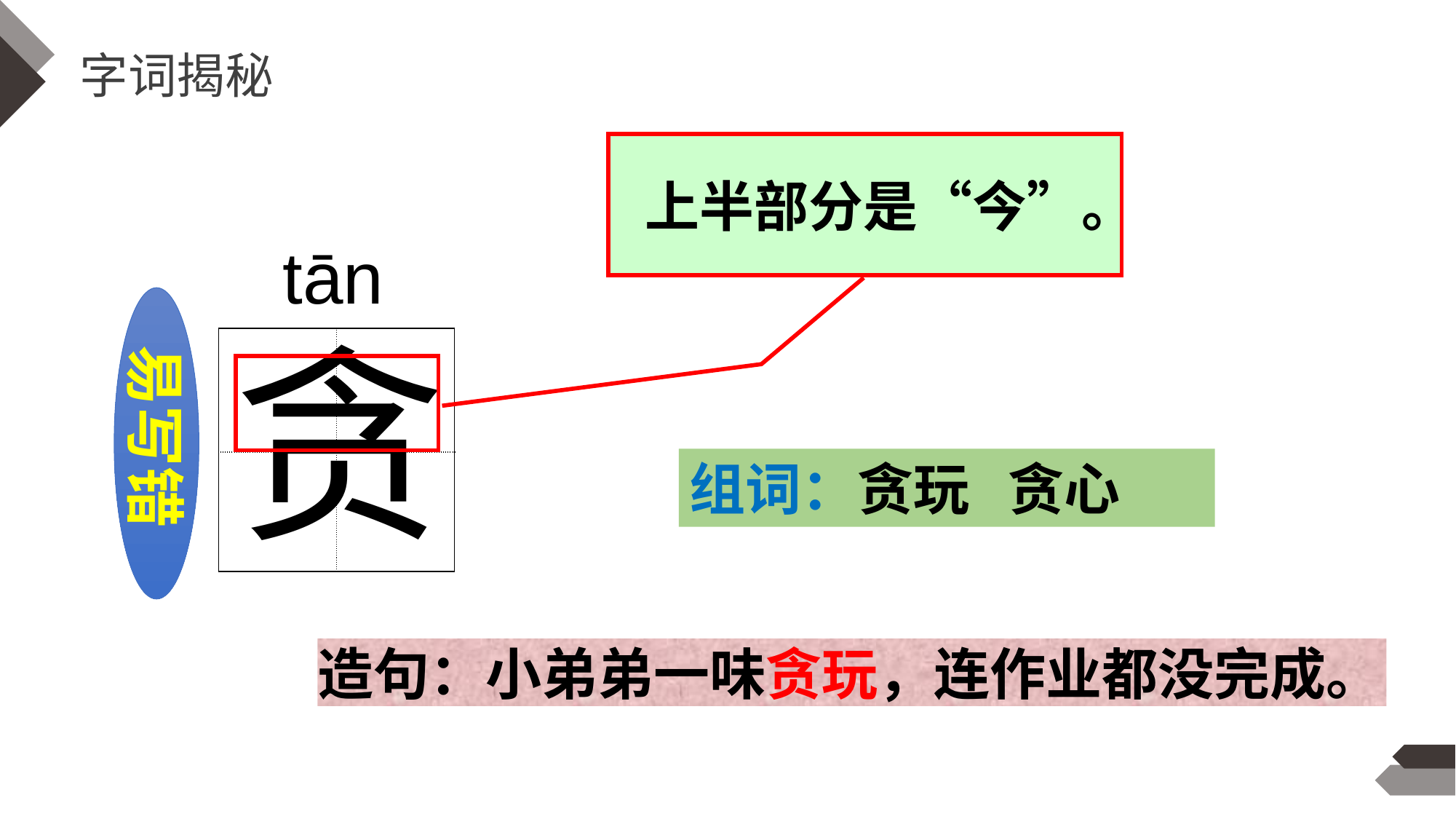

字词揭秘
 上半部分是“今”。
tān

易写错
贪
|  |  |
| --- | --- |
|  |  |

组词：贪玩   贪心
造句：小弟弟一味贪玩，连作业都没完成。